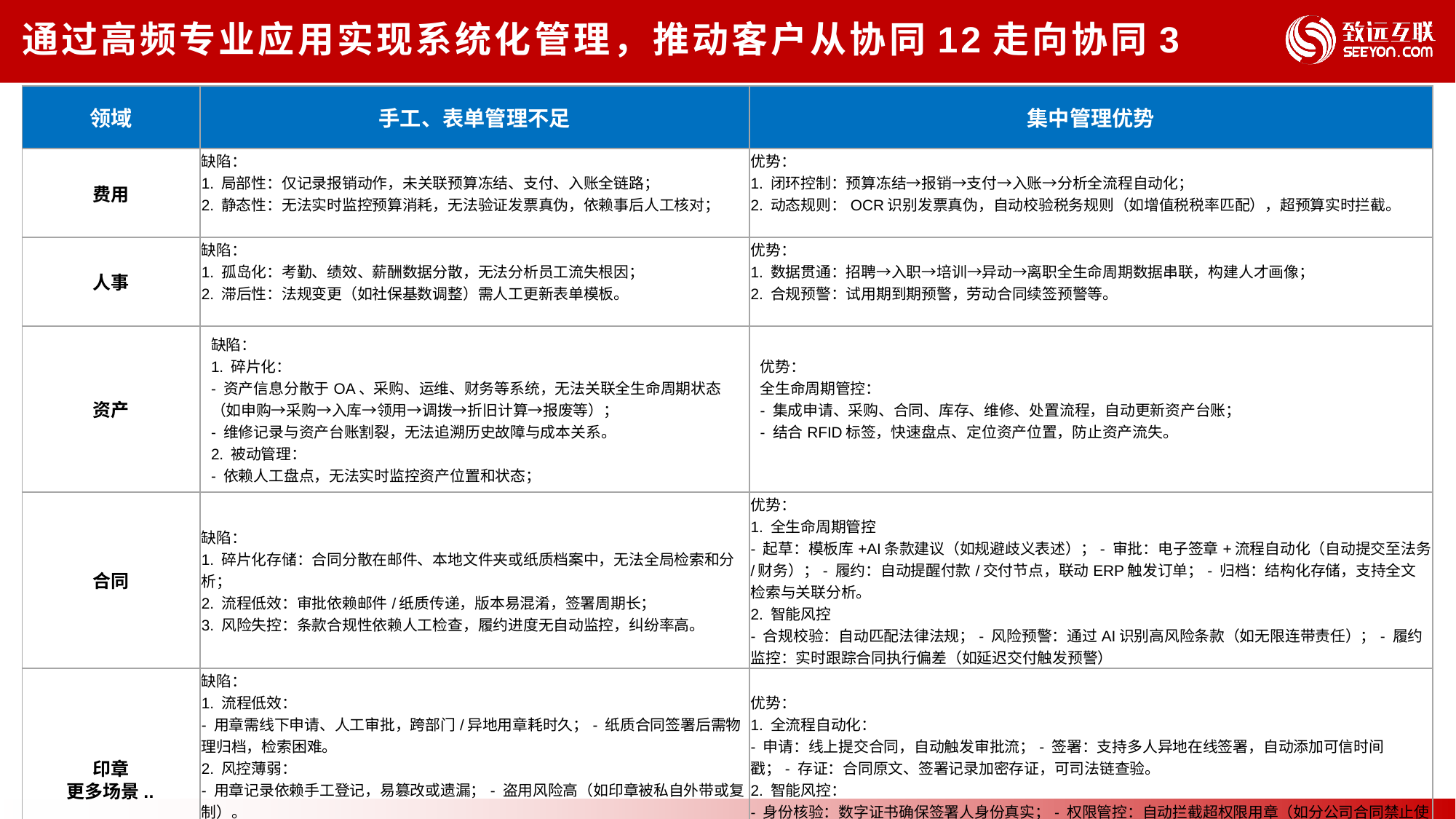

通过高频专业应用实现系统化管理，推动客户从协同12走向协同3
| 领域 | 手工、表单管理不足 | 集中管理优势 |
| --- | --- | --- |
| 费用 | 缺陷： 1. 局部性：仅记录报销动作，未关联预算冻结、支付、入账全链路； 2. 静态性：无法实时监控预算消耗，无法验证发票真伪，依赖事后人工核对； | 优势： 1. 闭环控制：预算冻结→报销→支付→入账→分析全流程自动化； 2. 动态规则：OCR识别发票真伪，自动校验税务规则（如增值税税率匹配），超预算实时拦截。 |
| 人事 | 缺陷： 1. 孤岛化：考勤、绩效、薪酬数据分散，无法分析员工流失根因； 2. 滞后性：法规变更（如社保基数调整）需人工更新表单模板。 | 优势： 1. 数据贯通：招聘→入职→培训→异动→离职全生命周期数据串联，构建人才画像； 2. 合规预警：试用期到期预警，劳动合同续签预警等。 |
| 资产 | 缺陷： 1. 碎片化： - 资产信息分散于OA、采购、运维、财务等系统，无法关联全生命周期状态（如申购→采购→入库→领用→调拨→折旧计算→报废等）； - 维修记录与资产台账割裂，无法追溯历史故障与成本关系。 2. 被动管理： - 依赖人工盘点，无法实时监控资产位置和状态； | 优势： 全生命周期管控： - 集成申请、采购、合同、库存、维修、处置流程，自动更新资产台账； - 结合RFID标签，快速盘点、定位资产位置，防止资产流失。 |
| 合同 | 缺陷： 1. 碎片化存储：合同分散在邮件、本地文件夹或纸质档案中，无法全局检索和分析； 2. 流程低效：审批依赖邮件/纸质传递，版本易混淆，签署周期长； 3. 风险失控：条款合规性依赖人工检查，履约进度无自动监控，纠纷率高。 | 优势： 1. 全生命周期管控 - 起草：模板库+AI条款建议（如规避歧义表述）；- 审批：电子签章+流程自动化（自动提交至法务/财务）；- 履约：自动提醒付款/交付节点，联动ERP触发订单；- 归档：结构化存储，支持全文检索与关联分析。 2. 智能风控 - 合规校验：自动匹配法律法规；- 风险预警：通过AI识别高风险条款（如无限连带责任）；- 履约监控：实时跟踪合同执行偏差（如延迟交付触发预警） |
| 印章 | 缺陷： 1. 流程低效： - 用章需线下申请、人工审批，跨部门/异地用章耗时久；- 纸质合同签署后需物理归档，检索困难。 2. 风控薄弱： - 用章记录依赖手工登记，易篡改或遗漏；- 盗用风险高（如印章被私自外带或复制）。 3. 合规风险： - 无法验证签署人身份真实性（如冒签）；- 合同条款与用章权限无自动关联校验； | 优势： 1. 全流程自动化： - 申请：线上提交合同，自动触发审批流；- 签署：支持多人异地在线签署，自动添加可信时间戳；- 存证：合同原文、签署记录加密存证，可司法链查验。 2. 智能风控： - 身份核验：数字证书确保签署人身份真实；- 权限管控：自动拦截超权限用章（如分公司合同禁止使用总部公章）；- 用章溯源：操作日志全程留痕（谁、何时、用何章签哪份合同）。 |
更多场景..